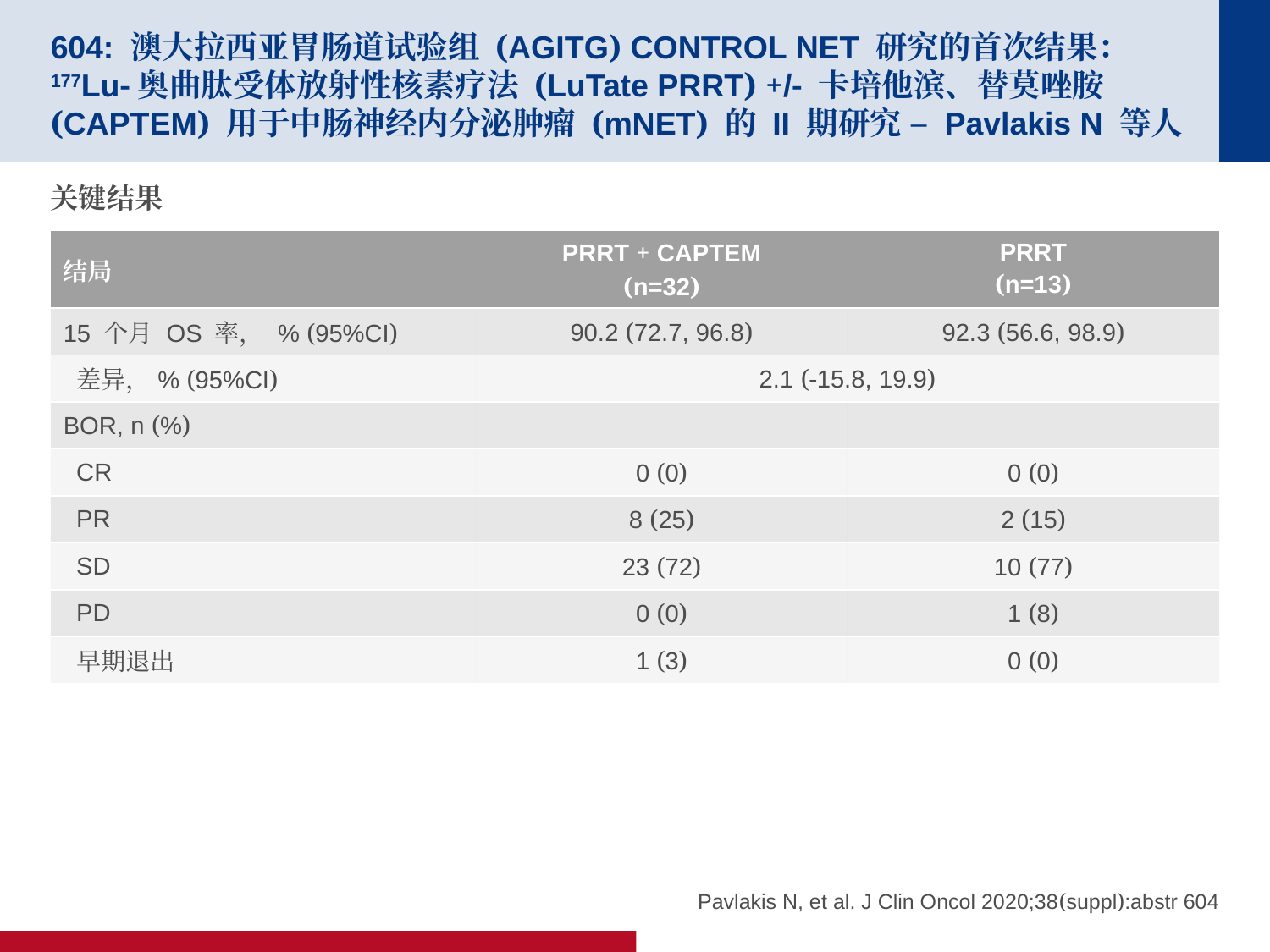

# 604: 澳大拉西亚胃肠道试验组 (AGITG) CONTROL NET 研究的首次结果：177Lu-奥曲肽受体放射性核素疗法 (LuTate PRRT) +/- 卡培他滨、替莫唑胺 (CAPTEM) 用于中肠神经内分泌肿瘤 (mNET) 的 II 期研究 – Pavlakis N 等人
关键结果
| 结局 | PRRT + CAPTEM (n=32) | PRRT (n=13) |
| --- | --- | --- |
| 15 个月 OS 率， % (95%CI) | 90.2 (72.7, 96.8) | 92.3 (56.6, 98.9) |
| 差异，% (95%CI) | 2.1 (-15.8, 19.9) |  |
| BOR, n (%) |  |  |
| CR | 0 (0) | 0 (0) |
| PR | 8 (25) | 2 (15) |
| SD | 23 (72) | 10 (77) |
| PD | 0 (0) | 1 (8) |
| 早期退出 | 1 (3) | 0 (0) |
Pavlakis N, et al. J Clin Oncol 2020;38(suppl):abstr 604